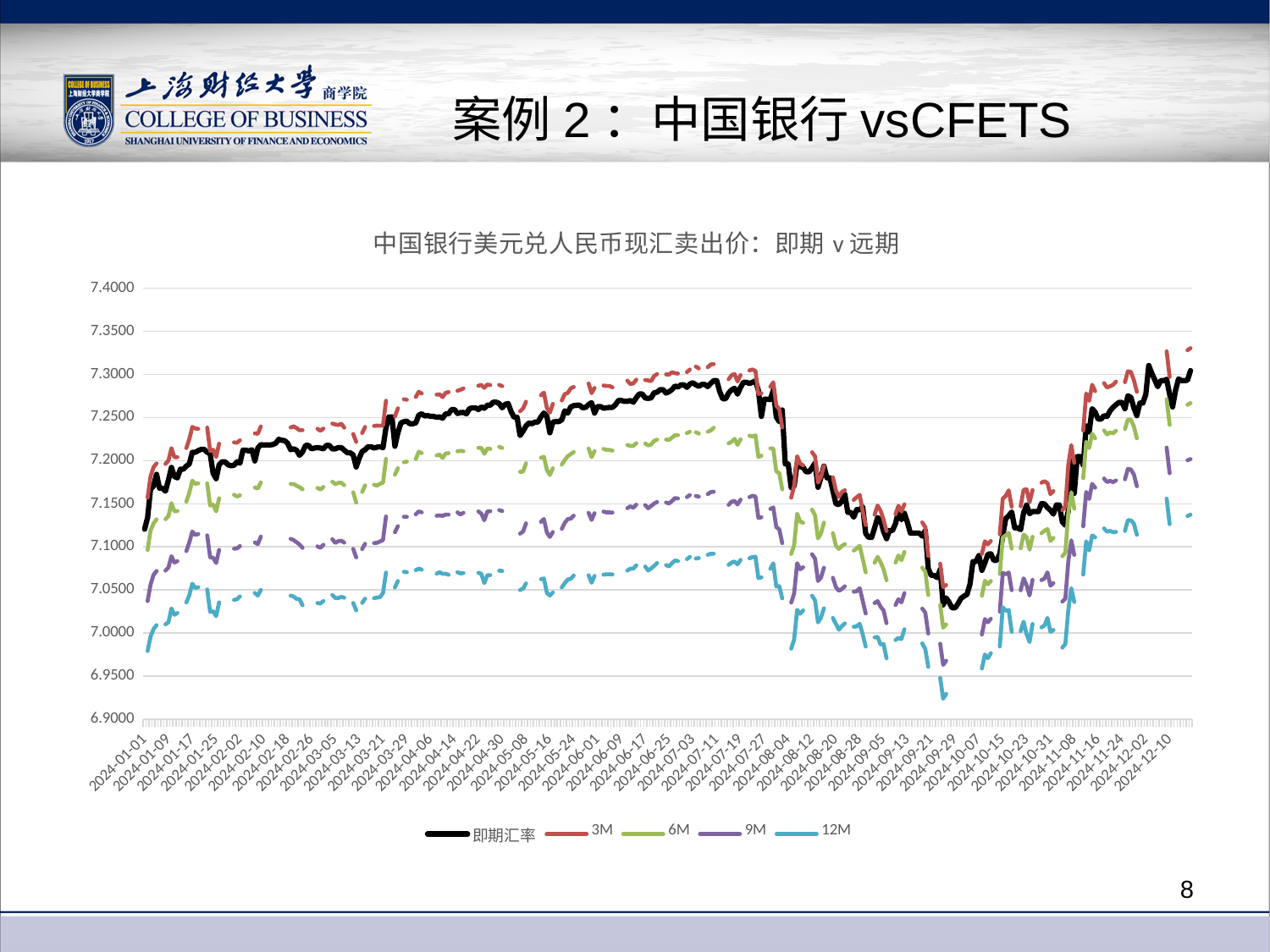

# 案例2：中国银行vsCFETS

### Chart: 中国银行美元兑人民币现汇卖出价：即期v远期

| Category | 即期汇率 | 3M | 6M | 9M | 12M |
|---|---|---|---|---|---|
| 45292 | 7.1204 | None | None | None | None |
| 45293 | 7.1339 | 7.157125 | 7.096375 | 7.0371 | 6.97925 |
| 45294 | 7.167 | 7.1819 | 7.11905 | 7.056225 | 6.996025 |
| 45295 | 7.1705 | 7.1924 | 7.1272 | 7.0675065 | 7.004725 |
| 45296 | 7.1841 | 7.19675 | 7.1319495 | 7.07195 | 7.00925 |
| 45297 | 7.168 | None | None | None | None |
| 45298 | 7.168 | None | None | None | None |
| 45299 | 7.1645 | 7.19615 | 7.1321 | 7.0725 | 7.010156 |
| 45300 | 7.1775 | 7.20005 | 7.1356 | 7.0759 | 7.012575 |
| 45301 | 7.1921 | 7.2144 | 7.150675 | 7.089131 | 7.02855 |
| 45302 | 7.1815 | 7.203975 | 7.14125 | 7.081817 | 7.02125 |
| 45303 | 7.18 | 7.203955 | 7.1415995 | 7.083375 | 7.02325 |
| 45304 | 7.1901 | None | None | None | None |
| 45305 | 7.1901 | None | None | None | None |
| 45306 | 7.1936 | 7.2145 | 7.1525 | 7.09505 | 7.03555 |
| 45307 | 7.1961 | 7.2247995 | 7.1625 | 7.105 | 7.043875 |
| 45308 | 7.2096 | 7.2391 | 7.1766885 | 7.11765 | 7.05725 |
| 45309 | 7.2096 | 7.23725 | 7.17305 | 7.1138 | 7.0523 |
| 45310 | 7.2116 | 7.2369 | 7.17365 | 7.1147685 | 7.0532 |
| 45311 | 7.2131 | None | None | None | None |
| 45312 | 7.2131 | None | None | None | None |
| 45313 | 7.2096 | 7.2382 | 7.17375 | 7.1133 | 7.05055 |
| 45314 | 7.2081 | 7.21105 | 7.1479 | 7.08775 | 7.0246 |
| 45315 | 7.1851 | 7.21255 | 7.1489 | 7.0874 | 7.0252 |
| 45316 | 7.179 | 7.204175 | 7.14105 | 7.08125 | 7.019575 |
| 45317 | 7.1951 | 7.2196 | 7.1563125 | 7.096425 | 7.0355 |
| 45318 | 7.1986 | None | None | None | None |
| 45319 | 7.1986 | None | None | None | None |
| 45320 | 7.1951 | 7.2222175 | 7.157775 | 7.097 | 7.0353 |
| 45321 | 7.1941 | None | None | None | None |
| 45322 | 7.1946 | 7.22115 | 7.1604 | 7.0978 | 7.0384 |
| 45323 | 7.1986 | 7.22065 | 7.1585 | 7.09815 | 7.03925 |
| 45324 | 7.1971 | 7.2235 | 7.15975 | 7.1009 | 7.0425 |
| 45325 | 7.2121 | None | None | None | None |
| 45326 | 7.2121 | None | None | None | None |
| 45327 | 7.2111 | 7.2417 | 7.1769 | 7.11405 | 7.05315 |
| 45328 | 7.2126 | None | None | None | None |
| 45329 | 7.1996 | 7.23165 | 7.16875 | 7.10505 | 7.0465 |
| 45330 | 7.2146 | 7.2311 | 7.16765 | 7.1032 | 7.04345 |
| 45331 | 7.2185 | 7.2396 | 7.1747 | 7.11185 | 7.05015 |
| 45332 | 7.2181 | None | None | None | None |
| 45333 | 7.2181 | None | None | None | None |
| 45334 | 7.2181 | None | None | None | None |
| 45335 | 7.2186 | None | None | None | None |
| 45336 | 7.2201 | None | None | None | None |
| 45337 | 7.2246 | None | None | None | None |
| 45338 | 7.2236 | None | None | None | None |
| 45339 | 7.2231 | None | None | None | None |
| 45340 | 7.2201 | None | None | None | None |
| 45341 | 7.2126 | 7.2384 | 7.1729 | 7.1093 | 7.0434 |
| 45342 | 7.2136 | 7.23975 | 7.1729 | 7.1078 | 7.0424 |
| 45343 | 7.2121 | 7.2377 | 7.1709 | 7.1053 | 7.03965 |
| 45344 | 7.2061 | 7.2353 | 7.16925 | 7.10265 | 7.03925 |
| 45345 | 7.2101 | 7.2352 | 7.1667 | 7.0988 | 7.03225 |
| 45346 | 7.2176 | None | None | None | None |
| 45347 | 7.2176 | None | None | None | None |
| 45348 | 7.2136 | 7.23835 | 7.17125 | 7.1029 | 7.03645 |
| 45349 | 7.2146 | None | None | None | None |
| 45350 | 7.215 | 7.2369 | 7.1684 | 7.10055 | 7.0349 |
| 45351 | 7.2146 | 7.2346 | 7.1665 | 7.0989 | 7.03425 |
| 45352 | 7.2136 | 7.23715 | 7.1694 | 7.1023 | 7.03715 |
| 45353 | 7.2176 | None | None | None | None |
| 45354 | 7.2176 | None | None | None | None |
| 45355 | 7.2136 | 7.2429 | 7.1755 | 7.1088 | 7.04415 |
| 45356 | 7.2136 | 7.2419 | 7.17265 | 7.10455 | 7.04065 |
| 45357 | 7.2151 | 7.24125 | 7.17415 | 7.10655 | 7.04065 |
| 45358 | 7.2151 | 7.2427 | 7.1744 | 7.10705 | 7.0419 |
| 45359 | 7.2121 | 7.23825 | 7.1715 | 7.1049 | 7.041 |
| 45360 | 7.2091 | None | None | None | None |
| 45361 | 7.2091 | None | None | None | None |
| 45362 | 7.2066 | 7.2308 | 7.16315 | 7.09755 | 7.0349 |
| 45363 | 7.1926 | 7.2217 | 7.1514 | 7.08785 | 7.0264 |
| 45364 | 7.2026 | None | None | None | None |
| 45365 | 7.2106 | 7.232 | 7.16375 | 7.0974 | 7.035 |
| 45366 | 7.2126 | 7.239 | 7.17125 | 7.1035 | 7.03985 |
| 45367 | 7.2161 | None | None | None | None |
| 45368 | 7.2161 | None | None | None | None |
| 45369 | 7.2146 | 7.24015 | 7.172 | 7.1044 | 7.0405 |
| 45370 | 7.2156 | 7.2406 | 7.17105 | 7.1047 | 7.0412 |
| 45371 | 7.2161 | 7.24035 | 7.17315 | 7.10615 | 7.0416 |
| 45372 | 7.215 | 7.24065 | 7.1744 | 7.10795 | 7.0464 |
| 45373 | 7.2382 | 7.269375 | 7.2019 | 7.13515 | 7.0701 |
| 45374 | 7.2507 | None | None | None | None |
| 45375 | 7.2507 | None | None | None | None |
| 45376 | 7.2166 | 7.25115 | 7.18365 | 7.1168 | 7.0529 |
| 45377 | 7.2322 | 7.26065 | 7.19115 | 7.12395 | 7.0604 |
| 45378 | 7.2437 | None | None | None | None |
| 45379 | 7.2451 | 7.27115 | 7.19815 | 7.1348 | 7.0711 |
| 45380 | 7.2457 | 7.27055 | 7.19885 | 7.1349 | 7.0705 |
| 45381 | 7.2427 | None | None | None | None |
| 45382 | 7.2427 | None | None | None | None |
| 45383 | 7.2437 | 7.27375 | 7.20185 | 7.1378 | 7.07295 |
| 45384 | 7.2527 | 7.27975 | 7.2103 | 7.141 | 7.07475 |
| 45385 | 7.2542 | 7.2778 | 7.2086 | 7.14005 | 7.0735 |
| 45386 | 7.2518 | None | None | None | None |
| 45387 | 7.2522 | None | None | None | None |
| 45388 | 7.2512 | None | None | None | None |
| 45389 | 7.2512 | None | None | None | None |
| 45390 | 7.2502 | 7.27645 | 7.20595 | 7.1361 | 7.06885 |
| 45391 | 7.2507 | 7.276825 | 7.207 | 7.13645 | 7.0706 |
| 45392 | 7.2492 | 7.27355 | 7.203 | 7.1359 | 7.06865 |
| 45393 | 7.2542 | 7.27855 | 7.20815 | 7.13735 | 7.0688 |
| 45394 | 7.2542 | 7.2794 | 7.2086 | 7.13735 | 7.06765 |
| 45395 | 7.2592 | None | None | None | None |
| 45396 | 7.2592 | None | None | None | None |
| 45397 | 7.2547 | 7.28105 | 7.21075 | 7.14 | 7.0705 |
| 45398 | 7.2557 | 7.2821 | 7.21135 | 7.13755 | 7.06915 |
| 45399 | 7.2559 | 7.2837 | 7.2108 | 7.1395 | 7.0696 |
| 45400 | 7.2542 | None | None | None | None |
| 45401 | 7.2602 | 7.2838 | 7.21405 | 7.1434 | 7.07325 |
| 45402 | 7.2612 | None | None | None | None |
| 45403 | 7.2612 | None | None | None | None |
| 45404 | 7.2592 | 7.28675 | 7.2148 | 7.1411 | 7.06995 |
| 45405 | 7.2622 | 7.2877 | 7.21465 | 7.13845 | 7.0686 |
| 45406 | 7.2607 | 7.2844 | 7.2079 | 7.1308 | 7.0579 |
| 45407 | 7.2642 | 7.28815 | 7.214 | 7.1409 | 7.067 |
| 45408 | 7.2642 | 7.28755 | 7.2135 | 7.14135 | 7.0672 |
| 45409 | 7.2677 | None | None | None | None |
| 45410 | 7.2677 | None | None | None | None |
| 45411 | 7.2662 | 7.28775 | 7.216 | 7.14265 | 7.07235 |
| 45412 | 7.2612 | 7.2863 | 7.21465 | 7.14155 | 7.072 |
| 45413 | 7.2652 | None | None | None | None |
| 45414 | 7.2662 | None | None | None | None |
| 45415 | 7.2567 | None | None | None | None |
| 45416 | 7.2502 | None | None | None | None |
| 45417 | 7.2502 | None | None | None | None |
| 45418 | 7.2291 | 7.25715 | 7.187 | 7.1153 | 7.0499 |
| 45419 | 7.2342 | 7.26045 | 7.1872 | 7.1176 | 7.05145 |
| 45420 | 7.2402 | 7.2683 | 7.19695 | 7.1273 | 7.0576 |
| 45421 | 7.2437 | None | None | None | None |
| 45422 | 7.2427 | 7.2673 | 7.19575 | 7.1251 | 7.0565 |
| 45423 | 7.2447 | None | None | None | None |
| 45424 | 7.2447 | None | None | None | None |
| 45425 | 7.2507 | 7.27585 | 7.2033 | 7.129 | 7.06245 |
| 45426 | 7.2552 | 7.2788 | 7.2044 | 7.1323 | 7.0634 |
| 45427 | 7.2512 | 7.261 | 7.1892 | 7.11655 | 7.04655 |
| 45428 | 7.2322 | 7.2555 | 7.1833 | 7.1114 | 7.0435 |
| 45429 | 7.2447 | 7.26575 | 7.1911 | 7.11715 | 7.04705 |
| 45430 | 7.2452 | None | None | None | None |
| 45431 | 7.2452 | None | None | None | None |
| 45432 | 7.2472 | 7.2697 | 7.1955 | 7.1208 | 7.0529 |
| 45433 | 7.2577 | 7.2771 | 7.2006 | 7.1278 | 7.05775 |
| 45434 | 7.2551 | 7.2784 | 7.20515 | 7.1322 | 7.0621 |
| 45435 | 7.2622 | 7.2838 | 7.20755 | 7.1327 | 7.0628 |
| 45436 | 7.2637 | 7.28535 | 7.2099 | 7.13615 | 7.0667 |
| 45437 | 7.2642 | None | None | None | None |
| 45438 | 7.2642 | None | None | None | None |
| 45439 | 7.2612 | 7.2864 | 7.2109 | 7.13755 | 7.0671 |
| 45440 | 7.2617 | None | None | None | None |
| 45441 | 7.265 | 7.28925 | 7.214 | 7.13945 | 7.06705 |
| 45442 | 7.2672 | 7.2782 | 7.20405 | 7.13125 | 7.05835 |
| 45443 | 7.2551 | 7.2842 | 7.21095 | 7.139 | 7.06625 |
| 45444 | 7.2627 | None | None | None | None |
| 45445 | 7.2627 | None | None | None | None |
| 45446 | 7.2607 | 7.287 | 7.21355 | 7.14095 | 7.0678 |
| 45447 | 7.2612 | 7.28655 | 7.21245 | 7.1399 | 7.06815 |
| 45448 | 7.2617 | 7.28655 | 7.21245 | 7.1399 | 7.06815 |
| 45449 | 7.2617 | 7.2849 | 7.2116 | 7.1398 | 7.06795 |
| 45450 | 7.2647 | None | None | None | None |
| 45451 | 7.2697 | None | None | None | None |
| 45452 | 7.2697 | None | None | None | None |
| 45453 | 7.2687 | None | None | None | None |
| 45454 | 7.2687 | 7.2926 | 7.21805 | 7.144825 | 7.0725 |
| 45455 | 7.2697 | 7.2888 | 7.217025 | 7.147 | 7.07465 |
| 45456 | 7.2677 | 7.28945 | 7.217 | 7.14535 | 7.0747 |
| 45457 | 7.2729 | 7.2938 | 7.22025 | 7.14895 | 7.0785 |
| 45458 | 7.2773 | None | None | None | None |
| 45459 | 7.2773 | None | None | None | None |
| 45460 | 7.2726 | 7.29345 | 7.219726 | 7.148421 | 7.0772 |
| 45461 | 7.2722 | 7.29295 | 7.21755 | 7.1448 | 7.072475 |
| 45462 | 7.2727 | 7.2921 | 7.218567 | 7.1474 | 7.075 |
| 45463 | 7.2786 | 7.29805 | 7.222858 | 7.150202 | 7.0778 |
| 45464 | 7.2793 | 7.30035 | 7.22437 | 7.15205 | 7.0813 |
| 45465 | 7.2823 | None | None | None | None |
| 45466 | 7.2823 | None | None | None | None |
| 45467 | 7.2783 | 7.29995 | 7.224425 | 7.15144 | 7.07885 |
| 45468 | 7.2798 | 7.2997 | 7.22405 | 7.15035 | 7.07725 |
| 45469 | 7.2823 | 7.30255 | 7.22665 | 7.15315 | 7.081 |
| 45470 | 7.2864 | 7.30125 | 7.22945 | 7.1566 | 7.0842 |
| 45471 | 7.2853 | 7.30085 | 7.22954 | 7.156 | 7.083425 |
| 45472 | 7.2878 | None | None | None | None |
| 45473 | 7.2878 | None | None | None | None |
| 45474 | 7.2849 | 7.3026 | 7.23185 | 7.15773 | 7.08575 |
| 45475 | 7.2887 | 7.30555 | 7.2335 | 7.16005 | 7.08825 |
| 45476 | 7.2903 | None | None | None | None |
| 45477 | 7.2878 | 7.309105 | 7.232928 | 7.15905 | 7.086475 |
| 45478 | 7.2861 | 7.306875 | 7.23125 | 7.1583 | 7.08695 |
| 45479 | 7.2883 | None | None | None | None |
| 45480 | 7.2883 | None | None | None | None |
| 45481 | 7.2858 | 7.3082 | 7.23345 | 7.16115 | 7.090755 |
| 45482 | 7.2896 | 7.311507 | 7.23495 | 7.163475 | 7.0919 |
| 45483 | 7.2926 | 7.311787 | 7.238137 | 7.163902 | 7.09195 |
| 45484 | 7.2928 | None | None | None | None |
| 45485 | 7.2803 | None | None | None | None |
| 45486 | 7.2717 | None | None | None | None |
| 45487 | 7.2717 | None | None | None | None |
| 45488 | 7.2783 | 7.29431 | 7.22 | 7.1487 | 7.0791 |
| 45489 | 7.282 | 7.299009 | 7.2219 | 7.1524 | 7.0817 |
| 45490 | 7.2838 | 7.300355 | 7.2253 | 7.153188 | 7.08295 |
| 45491 | 7.277 | 7.291725 | 7.21829 | 7.1492 | 7.07975 |
| 45492 | 7.2848 | 7.2991 | 7.22465 | 7.1547 | 7.08475 |
| 45493 | 7.2908 | None | None | None | None |
| 45494 | 7.2908 | None | None | None | None |
| 45495 | 7.2893 | 7.30455 | 7.228875 | 7.1577 | 7.0866 |
| 45496 | 7.2908 | 7.305575 | 7.228 | 7.15915 | 7.08815 |
| 45497 | 7.2925 | 7.304 | 7.2293 | 7.15845 | 7.08845 |
| 45498 | 7.2813 | 7.277225 | 7.20425 | 7.1336 | 7.06385 |
| 45499 | 7.2512 | 7.278 | 7.2056 | 7.1343 | 7.06455 |
| 45500 | 7.2712 | None | None | None | None |
| 45501 | 7.2712 | None | None | None | None |
| 45502 | 7.2707 | 7.28574 | 7.2142 | 7.1439 | 7.0746 |
| 45503 | 7.2818 | 7.29076 | 7.21395 | 7.14575 | 7.080925 |
| 45504 | 7.2507 | 7.263615 | 7.1874 | 7.12285 | 7.054 |
| 45505 | 7.2451 | 7.25985 | 7.1856 | 7.12035 | 7.054399 |
| 45506 | 7.2587 | 7.238475 | 7.16665 | 7.1043 | 7.04025 |
| 45507 | 7.1961 | None | None | None | None |
| 45508 | 7.1961 | None | None | None | None |
| 45509 | 7.1685 | 7.156947 | 7.0918 | 7.03535 | 6.98195 |
| 45510 | 7.1705 | 7.170975 | 7.10215 | 7.0459 | 6.99255 |
| 45511 | 7.1971 | 7.20511 | 7.13855 | 7.081075 | 7.0269 |
| 45512 | 7.1931 | 7.19665 | 7.12925 | 7.074 | 7.022375 |
| 45513 | 7.1921 | 7.1946 | 7.128 | 7.07625 | 7.02625 |
| 45514 | 7.1871 | None | None | None | None |
| 45515 | 7.1871 | None | None | None | None |
| 45516 | 7.1916 | 7.20965 | 7.14315 | 7.09145 | 7.04335 |
| 45517 | 7.1971 | 7.20495 | 7.136375 | 7.08625 | 7.037925 |
| 45518 | 7.169 | 7.1744 | 7.10975 | 7.0604 | 7.01235 |
| 45519 | 7.1805 | 7.18095 | 7.11555 | 7.06445 | 7.018 |
| 45520 | 7.1936 | 7.19385 | 7.128115 | 7.0757 | 7.028675 |
| 45521 | 7.18 | None | None | None | None |
| 45522 | 7.18 | None | None | None | None |
| 45523 | 7.165 | 7.18065 | 7.1157 | 7.0641 | 7.01745 |
| 45524 | 7.15 | 7.1654 | 7.10135 | 7.05325 | 7.0106 |
| 45525 | 7.149 | 7.1579 | 7.0976 | 7.04905 | 7.0039 |
| 45526 | 7.153 | 7.1635 | 7.101 | 7.05105 | 7.008 |
| 45527 | 7.161 | 7.16565 | 7.1032 | 7.05425 | 7.0112 |
| 45528 | 7.14 | None | None | None | None |
| 45529 | 7.14 | None | None | None | None |
| 45530 | 7.1345 | 7.1544 | 7.09565 | 7.0479 | 7.00735 |
| 45531 | 7.1433 | 7.15765 | 7.0982 | 7.04855 | 7.0077 |
| 45532 | 7.143 | 7.16025 | 7.1012 | 7.0521 | 7.01085 |
| 45533 | 7.1465 | 7.1418 | 7.08615 | 7.03755 | 6.99845 |
| 45534 | 7.1154 | 7.1253 | 7.0704 | 7.0227 | 6.98435 |
| 45535 | 7.1109 | None | None | None | None |
| 45536 | 7.1109 | None | None | None | None |
| 45537 | 7.1219 | 7.1373 | 7.0816 | 7.034725 | 6.9949 |
| 45538 | 7.1339 | 7.148 | 7.08835 | 7.03715 | 6.99565 |
| 45539 | 7.1309 | 7.1419 | 7.0824 | 7.030502 | 6.9867 |
| 45540 | 7.1179 | 7.1315 | 7.07405 | 7.0264 | 6.98725 |
| 45541 | 7.1094 | 7.11825 | 7.061225 | 7.011425 | 6.97085 |
| 45542 | 7.1189 | None | None | None | None |
| 45543 | 7.1189 | None | None | None | None |
| 45544 | 7.1269 | 7.13785 | 7.081725 | 7.03255 | 6.99195 |
| 45545 | 7.141 | 7.1476 | 7.09 | 7.03925 | 6.99435 |
| 45546 | 7.1314 | 7.14095 | 7.08445 | 7.035575 | 6.99315 |
| 45547 | 7.139 | 7.14935 | 7.09405 | 7.04635 | 7.004425 |
| 45548 | 7.1284 | None | None | None | None |
| 45549 | 7.1159 | None | None | None | None |
| 45550 | 7.1159 | None | None | None | None |
| 45551 | 7.1159 | None | None | None | None |
| 45552 | 7.1159 | None | None | None | None |
| 45553 | 7.1124 | 7.12825 | 7.0759 | 7.02835 | 6.98805 |
| 45554 | 7.1189 | 7.122775 | 7.07125 | 7.02375 | 6.98155 |
| 45555 | 7.0748 | 7.0895 | 7.04415 | 6.999425 | 6.9609 |
| 45556 | 7.0668 | None | None | None | None |
| 45557 | 7.0668 | None | None | None | None |
| 45558 | 7.0643 | None | None | None | None |
| 45559 | 7.0738 | 7.080425 | 7.03275 | 6.98765 | 6.948075 |
| 45560 | 7.0327 | 7.053325 | 7.00635 | 6.96315 | 6.92385 |
| 45561 | 7.0408 | 7.0557 | 7.01005 | 6.9679 | 6.9295 |
| 45562 | 7.0357 | None | None | None | None |
| 45563 | 7.0292 | None | None | None | None |
| 45564 | 7.0292 | None | None | None | None |
| 45565 | 7.0342 | 7.0493 | 7.00715 | 6.9669 | 6.933525 |
| 45566 | 7.0403 | None | None | None | None |
| 45567 | 7.0428 | None | None | None | None |
| 45568 | 7.0448 | None | None | None | None |
| 45569 | 7.0568 | None | None | None | None |
| 45570 | 7.0828 | None | None | None | None |
| 45571 | 7.0828 | None | None | None | None |
| 45572 | 7.0899 | None | None | None | None |
| 45573 | 7.0728 | 7.0917 | 7.04325 | 6.9983 | 6.959 |
| 45574 | 7.0813 | 7.106375 | 7.060625 | 7.01625 | 6.9751 |
| 45575 | 7.0914 | 7.103015 | 7.0566 | 7.01255 | 6.97095 |
| 45576 | 7.0919 | 7.10675 | 7.0604 | 7.01655 | 6.9767 |
| 45577 | 7.0843 | None | None | None | None |
| 45578 | 7.0843 | None | None | None | None |
| 45579 | 7.0919 | 7.1146 | 7.0686 | 7.02485 | 6.9845 |
| 45580 | 7.1129 | 7.155849 | 7.110872 | 7.0699 | 7.0299 |
| 45581 | 7.1329 | 7.159175 | 7.11315 | 7.06815 | 7.02585 |
| 45582 | 7.136 | 7.16545 | 7.1163 | 7.07025 | 7.026775 |
| 45583 | 7.1405 | 7.146475 | 7.0979 | 7.0497 | 7.0016 |
| 45584 | 7.1219 | None | None | None | None |
| 45585 | 7.1219 | None | None | None | None |
| 45586 | 7.1199 | 7.147025 | 7.09835 | 7.04965 | 7.0023 |
| 45587 | 7.1395 | 7.166195 | 7.114225 | 7.063425 | 7.0132 |
| 45588 | 7.1485 | 7.1666 | 7.11105 | 7.05544 | 6.9986 |
| 45589 | 7.1385 | 7.15175 | 7.09665 | 7.04355 | 6.98965 |
| 45590 | 7.141 | 7.165819 | 7.1116 | 7.061649 | 7.01055 |
| 45591 | 7.141 | None | None | None | None |
| 45592 | 7.141 | None | None | None | None |
| 45593 | 7.1502 | 7.17438 | 7.11571 | 7.06145 | 7.006645 |
| 45594 | 7.1498 | 7.17605 | 7.1186 | 7.063175 | 7.00875 |
| 45595 | 7.1455 | 7.17395 | 7.120599 | 7.0704 | 7.017525 |
| 45596 | 7.1425 | 7.16115 | 7.10665 | 7.05495 | 7.00155 |
| 45597 | 7.138 | 7.16465 | 7.1104 | 7.057924 | 7.00365 |
| 45598 | 7.1485 | None | None | None | None |
| 45599 | 7.1485 | None | None | None | None |
| 45600 | 7.1289 | 7.14245 | 7.089125 | 7.03655 | 6.9832 |
| 45601 | 7.1249 | 7.147 | 7.09305 | 7.03985 | 6.9873 |
| 45602 | 7.142 | 7.19513 | 7.1392 | 7.08275 | 7.02675 |
| 45603 | 7.205 | 7.21795 | 7.1633 | 7.1075 | 7.05205 |
| 45604 | 7.162 | 7.19745 | 7.14425 | 7.09065 | 7.0361 |
| 45605 | 7.2046 | None | None | None | None |
| 45606 | 7.2046 | None | None | None | None |
| 45607 | 7.1946 | 7.23472 | 7.17965 | 7.12375 | 7.06785 |
| 45608 | 7.2402 | 7.277825 | 7.22175 | 7.163725 | 7.1063 |
| 45609 | 7.2332 | 7.26924 | 7.2145 | 7.1555 | 7.09585 |
| 45610 | 7.2602 | 7.28795 | 7.2313 | 7.173 | 7.1133 |
| 45611 | 7.2562 | 7.2805 | 7.22585 | 7.16865 | 7.1109 |
| 45612 | 7.2481 | None | None | None | None |
| 45613 | 7.2481 | None | None | None | None |
| 45614 | 7.2521 | 7.2898 | 7.235025 | 7.17925 | 7.12135 |
| 45615 | 7.2511 | 7.284655 | 7.2303 | 7.1751 | 7.1175 |
| 45616 | 7.2577 | 7.286125 | 7.23275 | 7.1766 | 7.1185 |
| 45617 | 7.2617 | 7.28775 | 7.23155 | 7.175075 | 7.1169 |
| 45618 | 7.2647 | 7.29145 | 7.2345 | 7.177 | 7.1173 |
| 45619 | 7.2675 | None | None | None | None |
| 45620 | 7.2675 | None | None | None | None |
| 45621 | 7.2602 | 7.29094 | 7.2365 | 7.1783 | 7.1184 |
| 45622 | 7.2752 | 7.30355 | 7.24775 | 7.1905 | 7.131 |
| 45623 | 7.2732 | 7.30285 | 7.2473 | 7.18961 | 7.1307 |
| 45624 | 7.2612 | 7.29345 | 7.2396 | 7.18405 | 7.12715 |
| 45625 | 7.2521 | 7.27975 | 7.22585 | 7.17035 | 7.11395 |
| 45626 | 7.2667 | None | None | None | None |
| 45627 | 7.2667 | None | None | None | None |
| 45628 | 7.2767 | 7.317 | 7.261025 | 7.2043 | 7.144649 |
| 45629 | 7.3103 | None | None | None | None |
| 45630 | 7.3013 | 7.3195 | 7.26275 | 7.20385 | 7.14425 |
| 45631 | 7.2937 | None | None | None | None |
| 45632 | 7.2857 | 7.30405 | 7.24785 | 7.1899 | 7.13065 |
| 45633 | 7.2927 | None | None | None | None |
| 45634 | 7.2927 | None | None | None | None |
| 45635 | 7.2942 | 7.32665 | 7.27105 | 7.2151 | 7.1559 |
| 45636 | 7.2767 | 7.29695 | 7.2415 | 7.1854 | 7.1263 |
| 45637 | 7.2622 | None | None | None | None |
| 45638 | 7.2817 | 7.30995 | 7.25145 | 7.192 | 7.1301 |
| 45639 | 7.2947 | None | None | None | None |
| 45640 | 7.2927 | None | None | None | None |
| 45641 | 7.2927 | None | None | None | None |
| 45642 | 7.2932 | 7.32801 | 7.264725 | 7.2004 | 7.13575 |
| 45643 | 7.3043 | 7.33035 | 7.26675 | 7.20185 | 7.13735 |
8